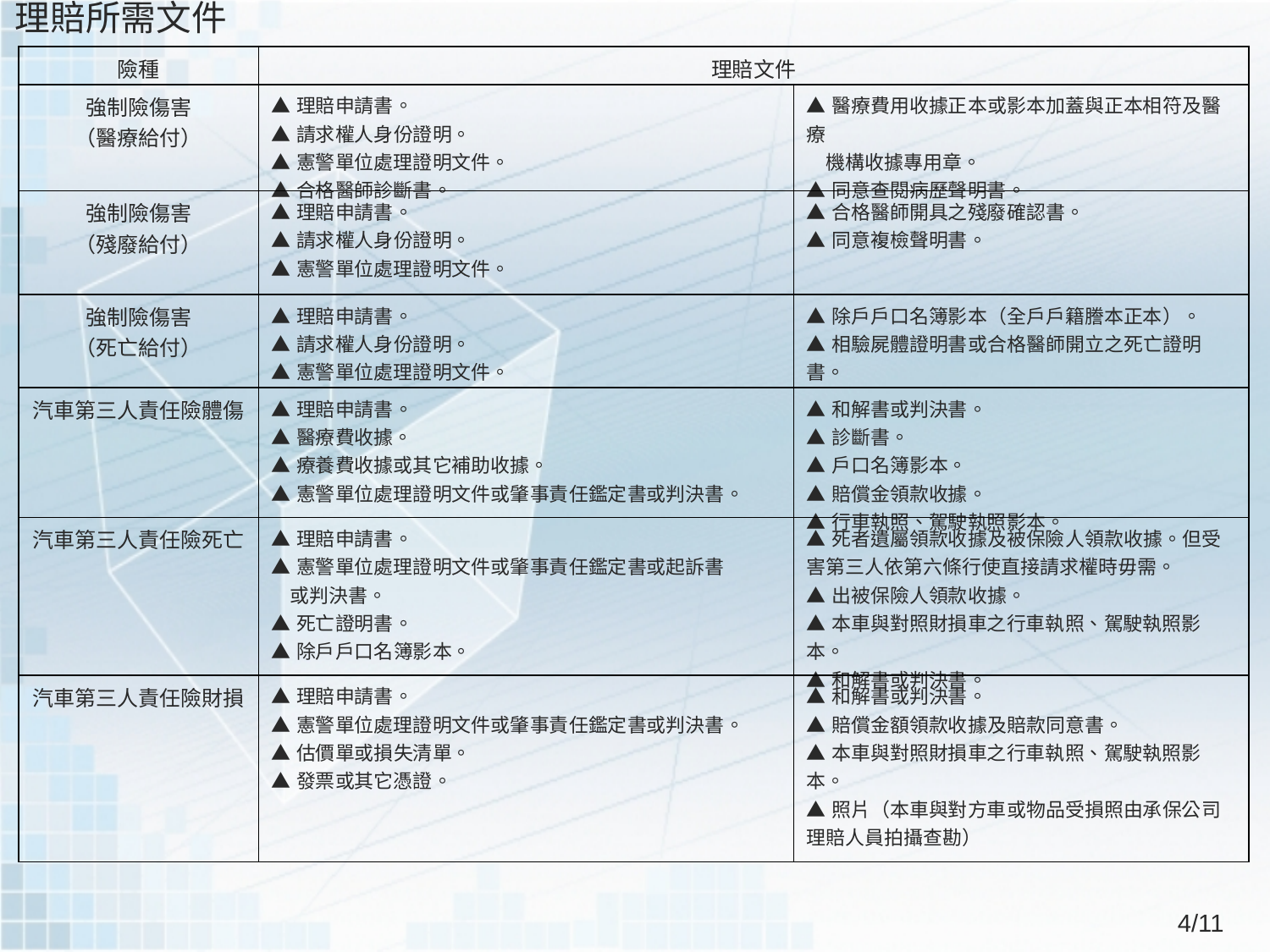

理賠所需文件
| 險種 | 理賠文件 |  |
| --- | --- | --- |
| 強制險傷害 （醫療給付） | ▲理賠申請書。 ▲請求權人身份證明。 ▲憲警單位處理證明文件。 ▲合格醫師診斷書。 | ▲醫療費用收據正本或影本加蓋與正本相符及醫療 　機構收據專用章。 ▲同意查閱病歷聲明書。 |
| 強制險傷害 （殘廢給付） | ▲理賠申請書。 ▲請求權人身份證明。 ▲憲警單位處理證明文件。 | ▲合格醫師開具之殘廢確認書。 ▲同意複檢聲明書。 |
| 強制險傷害 （死亡給付） | ▲理賠申請書。 ▲請求權人身份證明。 ▲憲警單位處理證明文件。 | ▲除戶戶口名簿影本（全戶戶籍謄本正本）。 ▲相驗屍體證明書或合格醫師開立之死亡證明書。 |
| 汽車第三人責任險體傷 | ▲理賠申請書。 ▲醫療費收據。 ▲療養費收據或其它補助收據。 ▲憲警單位處理證明文件或肇事責任鑑定書或判決書。 | ▲和解書或判決書。 ▲診斷書。 ▲戶口名簿影本。 ▲賠償金領款收據。 ▲行車執照、駕駛執照影本。 |
| 汽車第三人責任險死亡 | ▲理賠申請書。 ▲憲警單位處理證明文件或肇事責任鑑定書或起訴書 或判決書。 ▲死亡證明書。 ▲除戶戶口名簿影本。 | ▲死者遺屬領款收據及被保險人領款收據。但受害第三人依第六條行使直接請求權時毋需。 ▲出被保險人領款收據。 ▲本車與對照財損車之行車執照、駕駛執照影本。 ▲和解書或判決書。 |
| 汽車第三人責任險財損 | ▲理賠申請書。 ▲憲警單位處理證明文件或肇事責任鑑定書或判決書。 ▲估價單或損失清單。 ▲發票或其它憑證。 | ▲和解書或判決書。 ▲賠償金額領款收據及賠款同意書。 ▲本車與對照財損車之行車執照、駕駛執照影本。 ▲照片（本車與對方車或物品受損照由承保公司理賠人員拍攝查勘） |

4/11